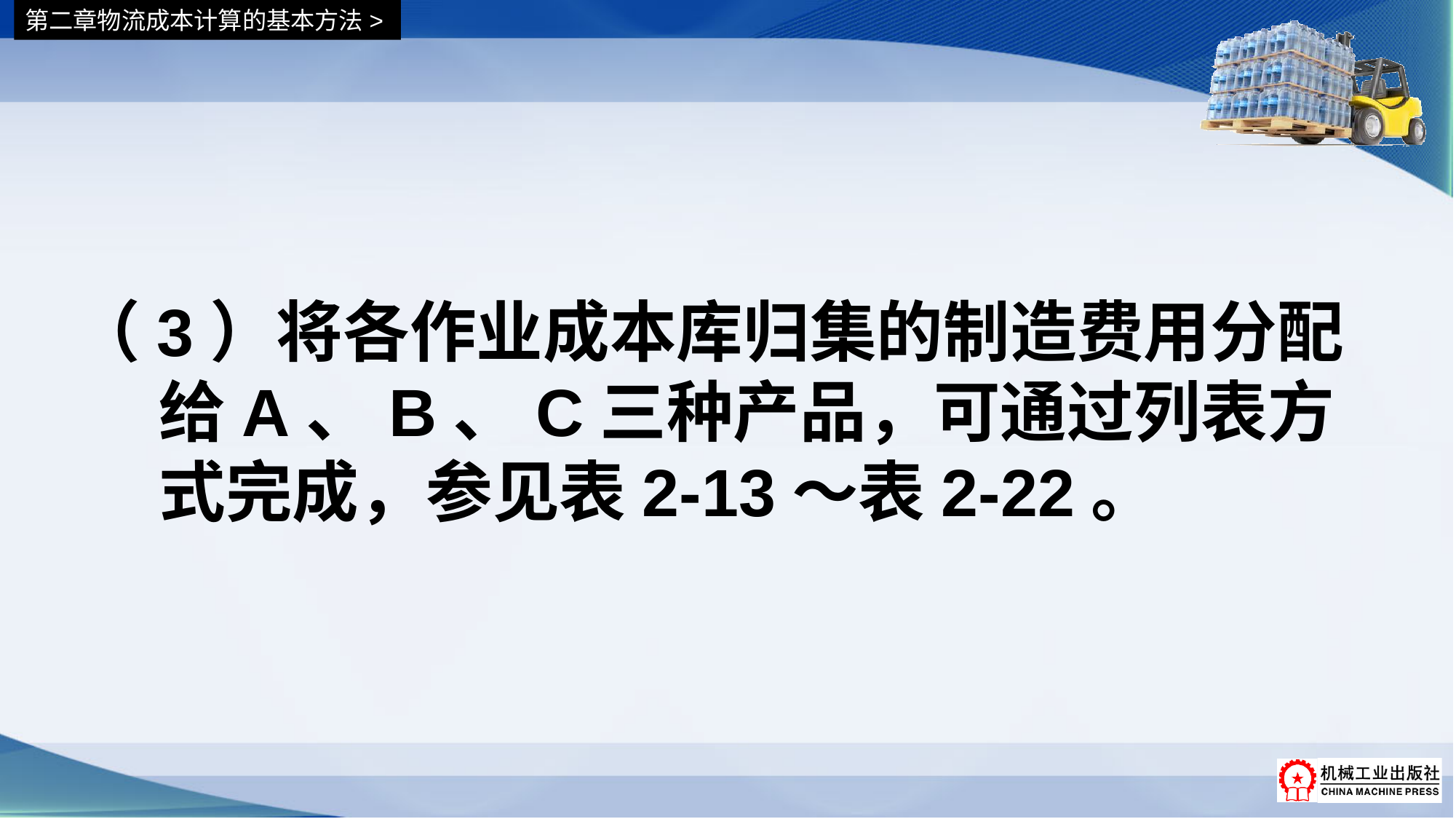

第二章物流成本计算的基本方法>
# （3）将各作业成本库归集的制造费用分配给A、B、C三种产品，可通过列表方式完成，参见表2-13～表2-22。